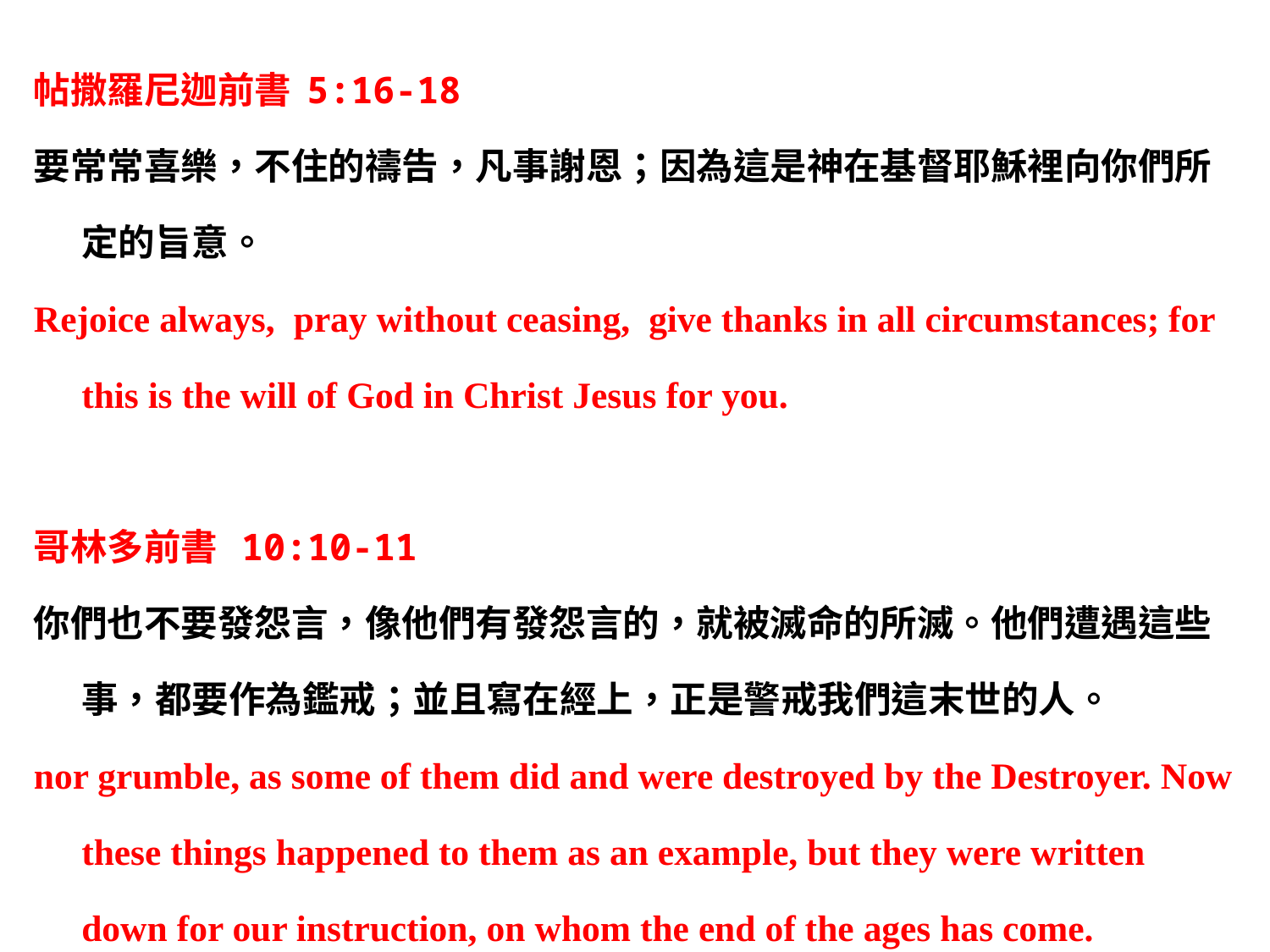

帖撒羅尼迦前書5:16-18
要常常喜樂，不住的禱告，凡事謝恩；因為這是神在基督耶穌裡向你們所定的旨意。
Rejoice always,  pray without ceasing,  give thanks in all circumstances; for this is the will of God in Christ Jesus for you.

哥林多前書 10:10-11
你們也不要發怨言，像他們有發怨言的，就被滅命的所滅。他們遭遇這些事，都要作為鑑戒；並且寫在經上，正是警戒我們這末世的人。
nor grumble, as some of them did and were destroyed by the Destroyer. Now these things happened to them as an example, but they were written down for our instruction, on whom the end of the ages has come.